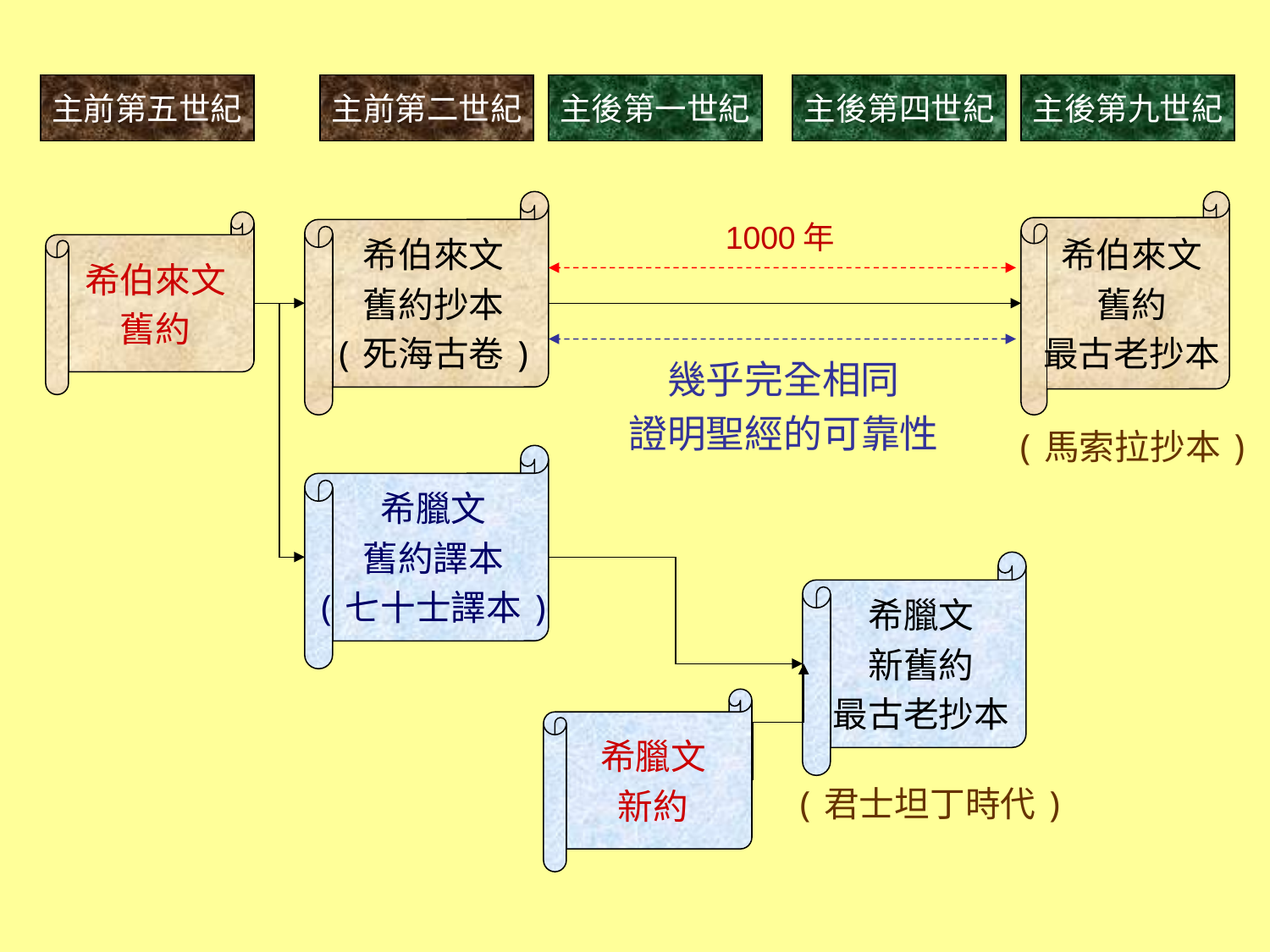

主前第五世紀
主前第二世紀
主後第一世紀
主後第四世紀
主後第九世紀
希伯來文
舊約抄本
(死海古卷)
希伯來文
舊約
最古老抄本
1000年
希伯來文
舊約

幾乎完全相同
證明聖經的可靠性
(馬索拉抄本)
希臘文
舊約譯本
(七十士譯本)
希臘文
新舊約
最古老抄本
希臘文
新約
(君士坦丁時代)